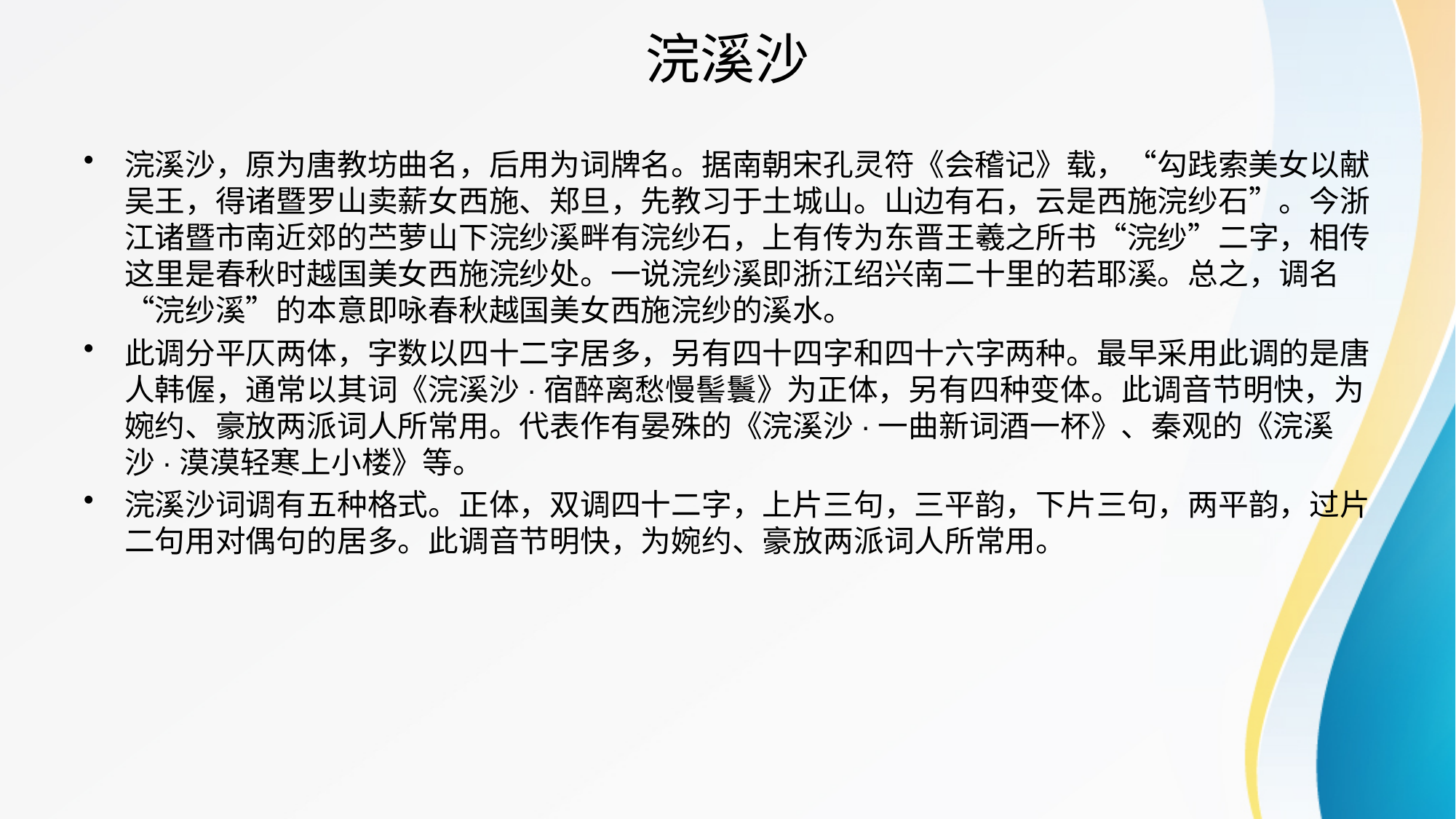

# 浣溪沙
浣溪沙，原为唐教坊曲名，后用为词牌名。据南朝宋孔灵符《会稽记》载，“勾践索美女以献吴王，得诸暨罗山卖薪女西施、郑旦，先教习于土城山。山边有石，云是西施浣纱石”。今浙江诸暨市南近郊的苎萝山下浣纱溪畔有浣纱石，上有传为东晋王羲之所书“浣纱”二字，相传这里是春秋时越国美女西施浣纱处。一说浣纱溪即浙江绍兴南二十里的若耶溪。总之，调名“浣纱溪”的本意即咏春秋越国美女西施浣纱的溪水。
此调分平仄两体，字数以四十二字居多，另有四十四字和四十六字两种。最早采用此调的是唐人韩偓，通常以其词《浣溪沙·宿醉离愁慢髻鬟》为正体，另有四种变体。此调音节明快，为婉约、豪放两派词人所常用。代表作有晏殊的《浣溪沙·一曲新词酒一杯》、秦观的《浣溪沙·漠漠轻寒上小楼》等。
浣溪沙词调有五种格式。正体，双调四十二字，上片三句，三平韵，下片三句，两平韵，过片二句用对偶句的居多。此调音节明快，为婉约、豪放两派词人所常用。